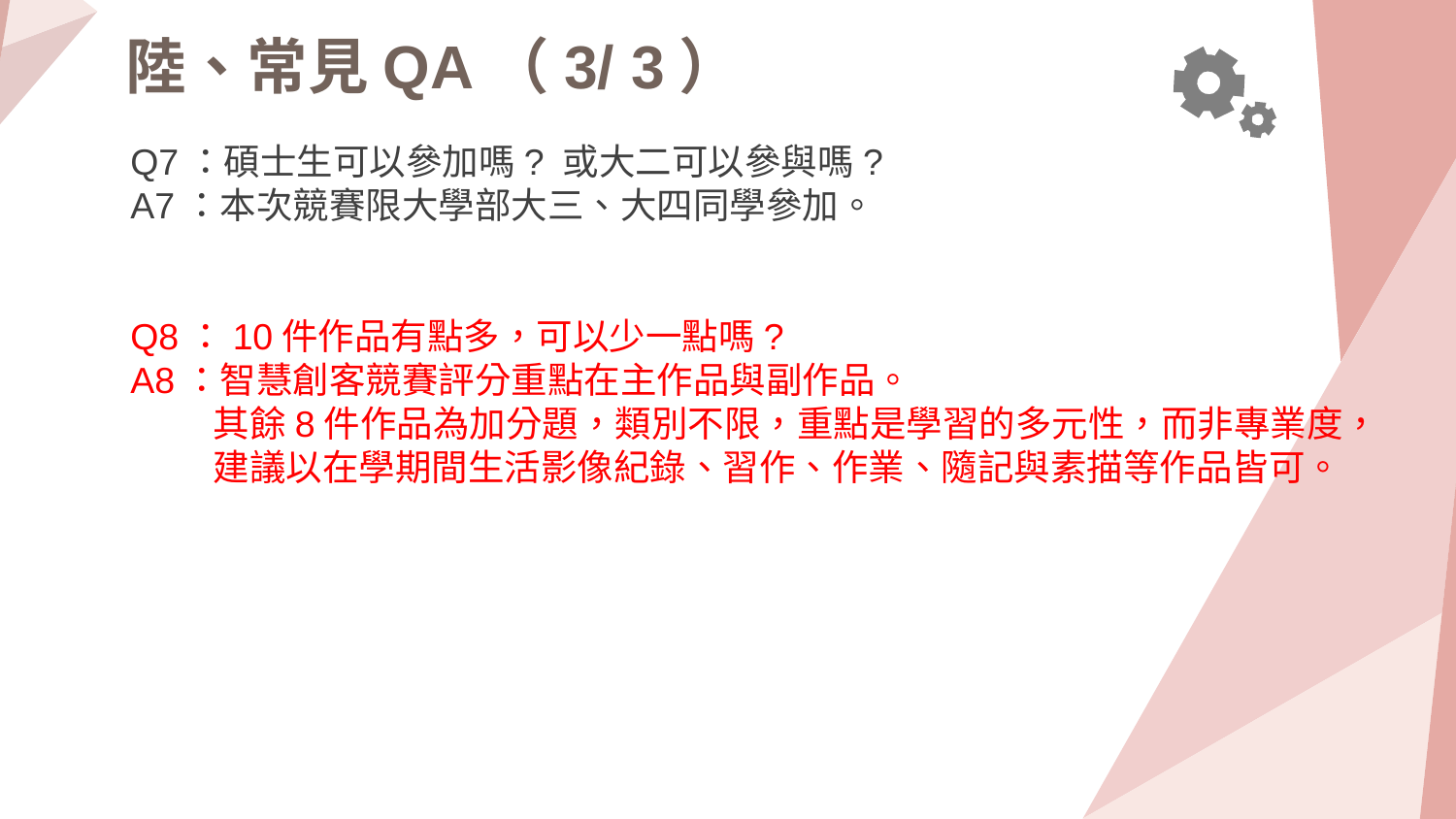

陸、常見QA（3/ 3）

Q7：碩士生可以參加嗎? 或大二可以參與嗎?
A7：本次競賽限大學部大三、大四同學參加。

Q8：10件作品有點多，可以少一點嗎?
A8：智慧創客競賽評分重點在主作品與副作品。
         其餘8件作品為加分題，類別不限，重點是學習的多元性，而非專業度，
         建議以在學期間生活影像紀錄、習作、作業、隨記與素描等作品皆可。